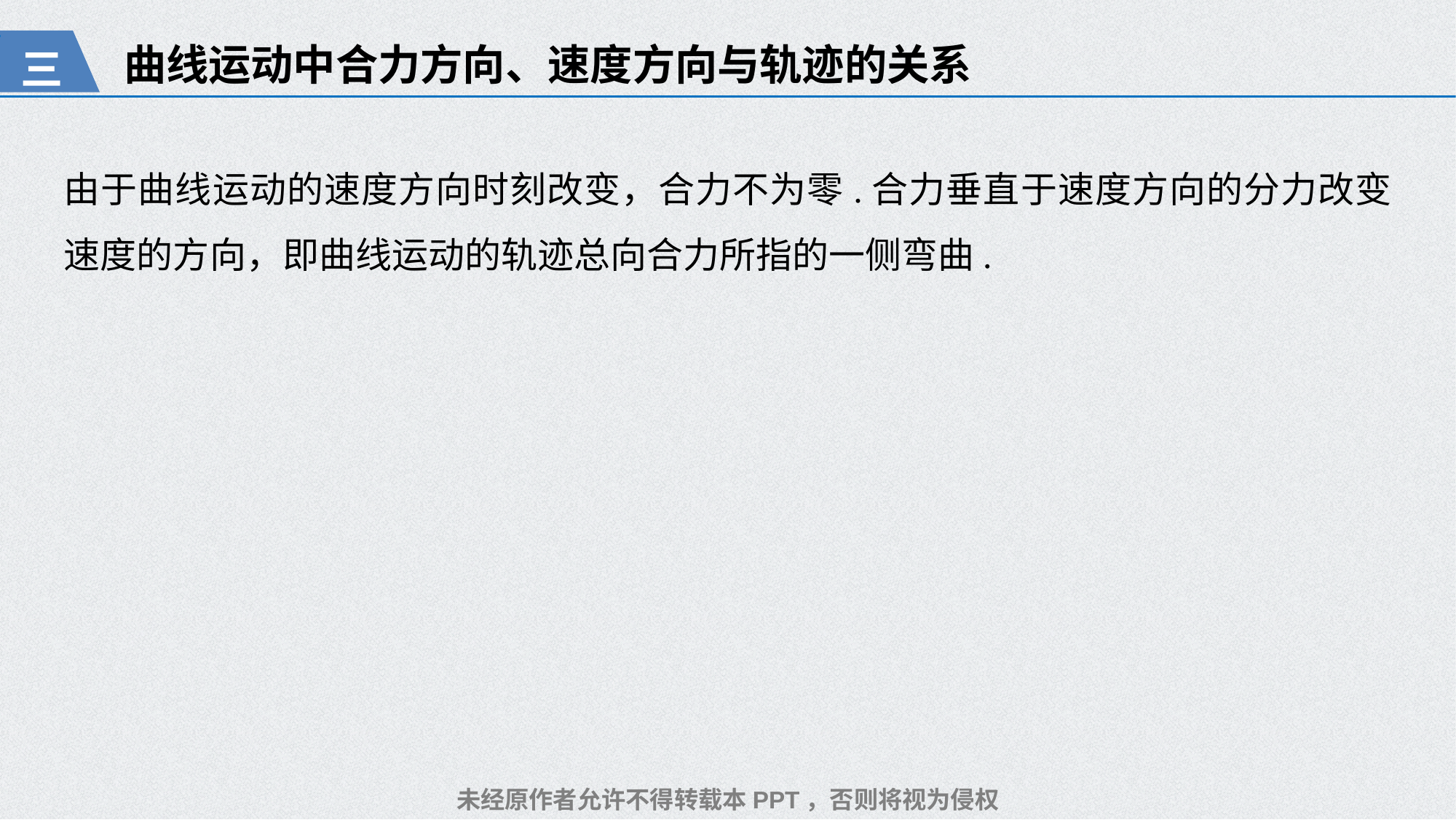

曲线运动中合力方向、速度方向与轨迹的关系

三
由于曲线运动的速度方向时刻改变，合力不为零.合力垂直于速度方向的分力改变速度的方向，即曲线运动的轨迹总向合力所指的一侧弯曲.